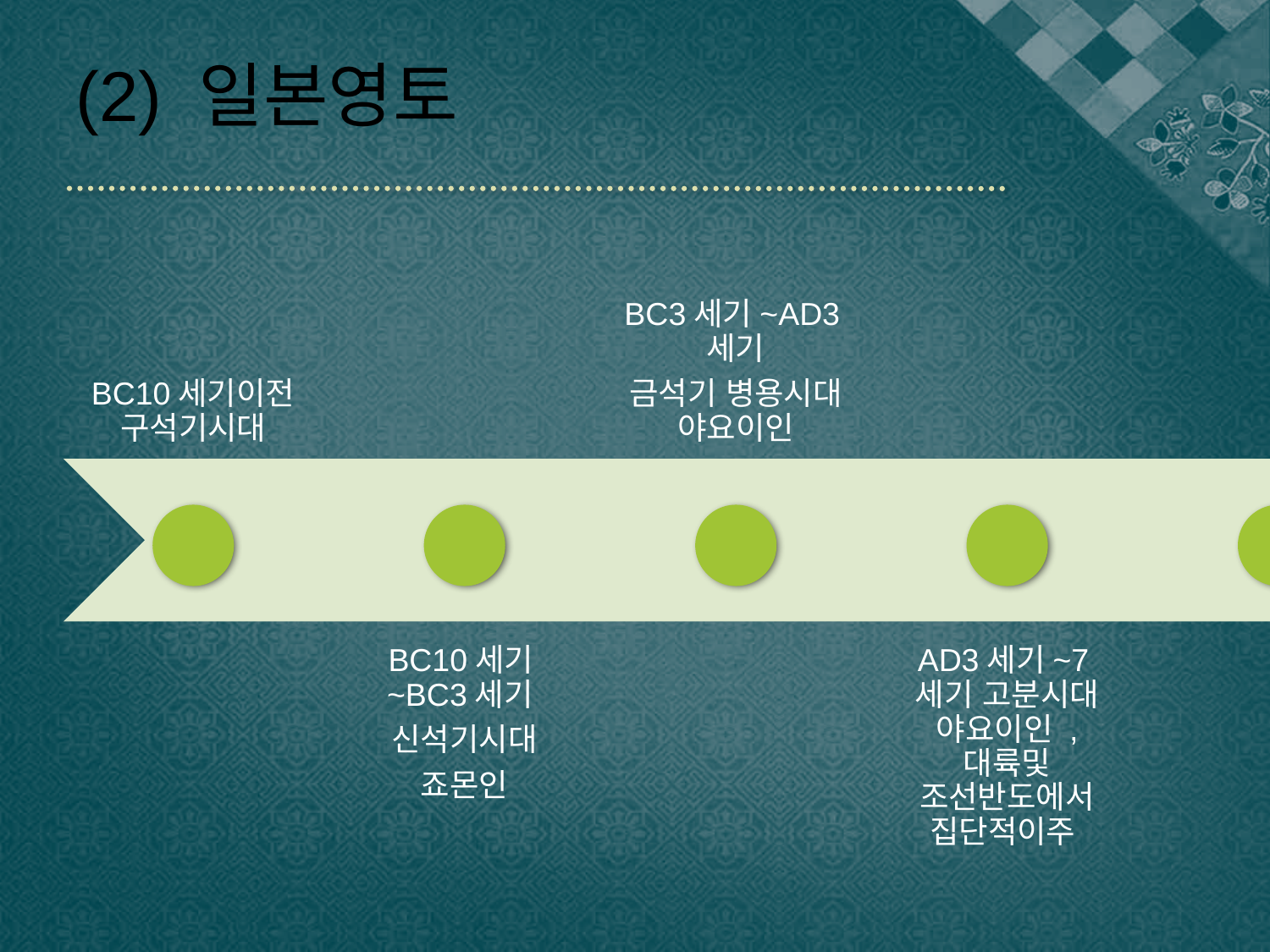

# (2) 일본영토
BC10세기이전 구석기시대
BC10세기~BC3세기
신석기시대
죠몬인
BC3세기~AD3세기
금석기 병용시대 야요이인
AD3세기~7세기 고분시대 야요이인 , 대륙및 조선반도에서 집단적이주